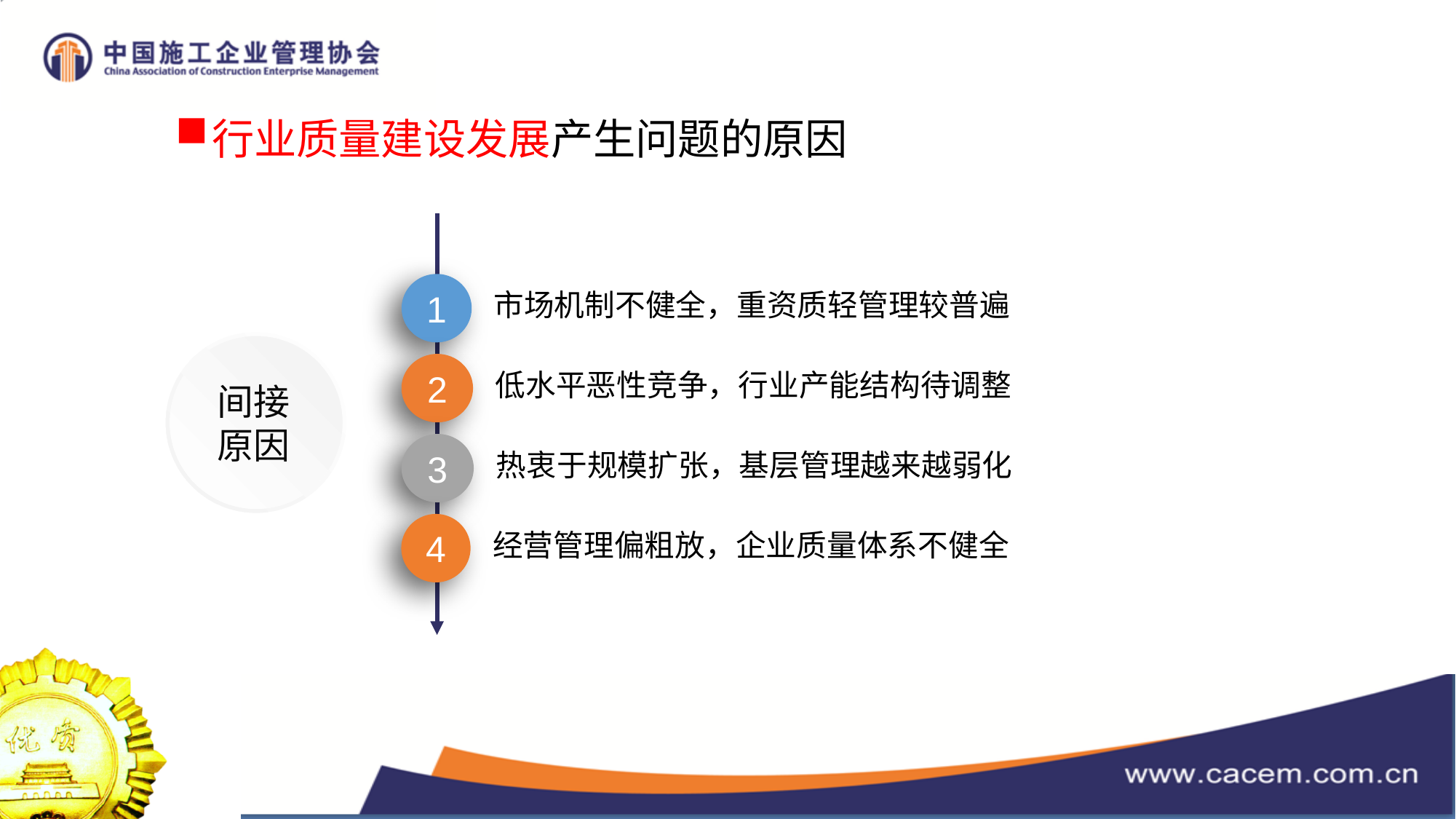

行业质量建设发展产生问题的原因
1
市场机制不健全，重资质轻管理较普遍

间接
原因
2
低水平恶性竞争，行业产能结构待调整
3
热衷于规模扩张，基层管理越来越弱化
4
经营管理偏粗放，企业质量体系不健全